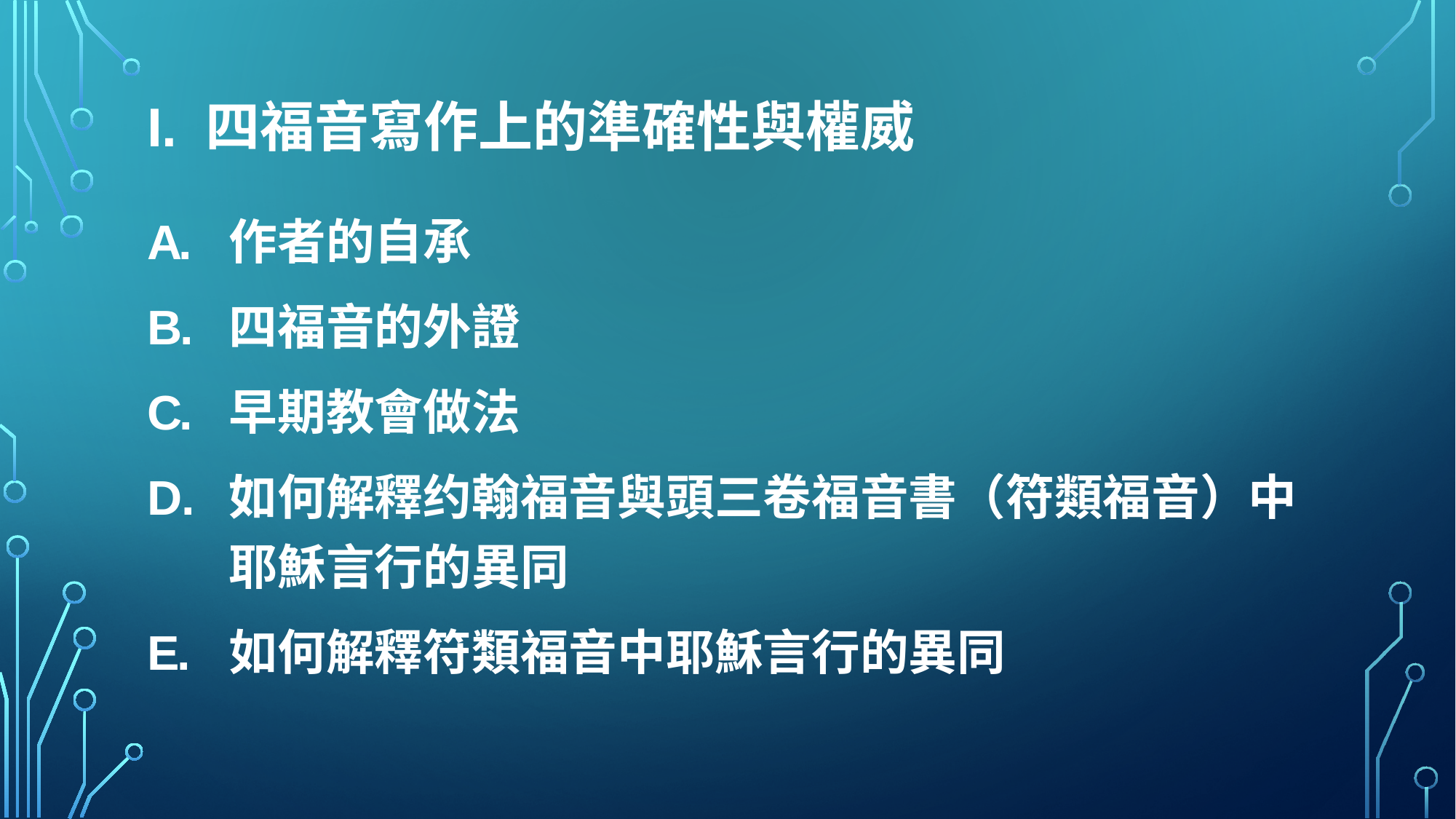

# I. 四福音寫作上的準確性與權威
作者的自承
四福音的外證
早期教會做法
如何解釋约翰福音與頭三卷福音書（符類福音）中耶穌言行的異同
如何解釋符類福音中耶穌言行的異同